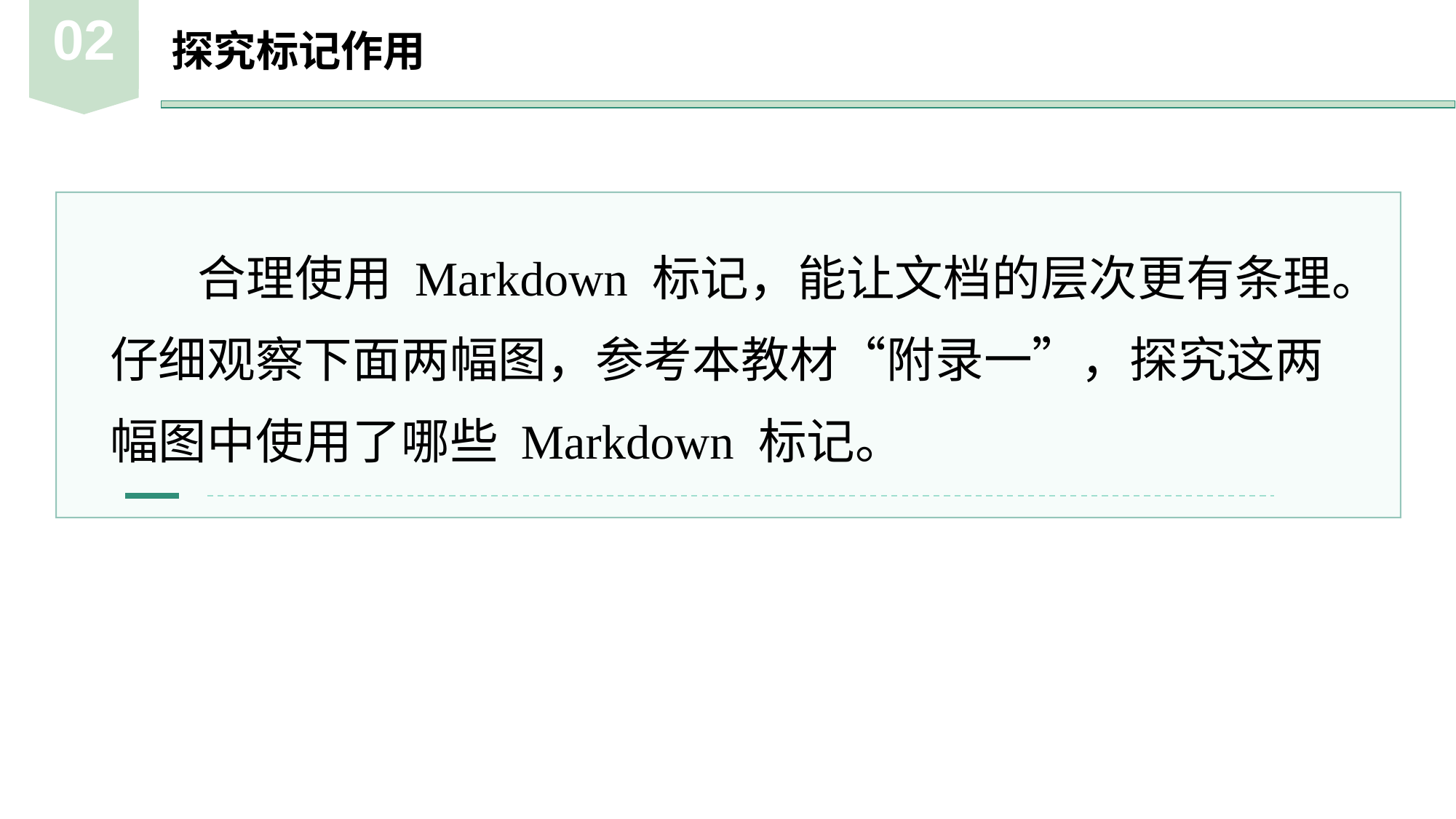

探究标记作用

       合理使用 Markdown 标记，能让文档的层次更有条理。仔细观察下面两幅图，参考本教材“附录一”，探究这两幅图中使用了哪些 Markdown 标记。